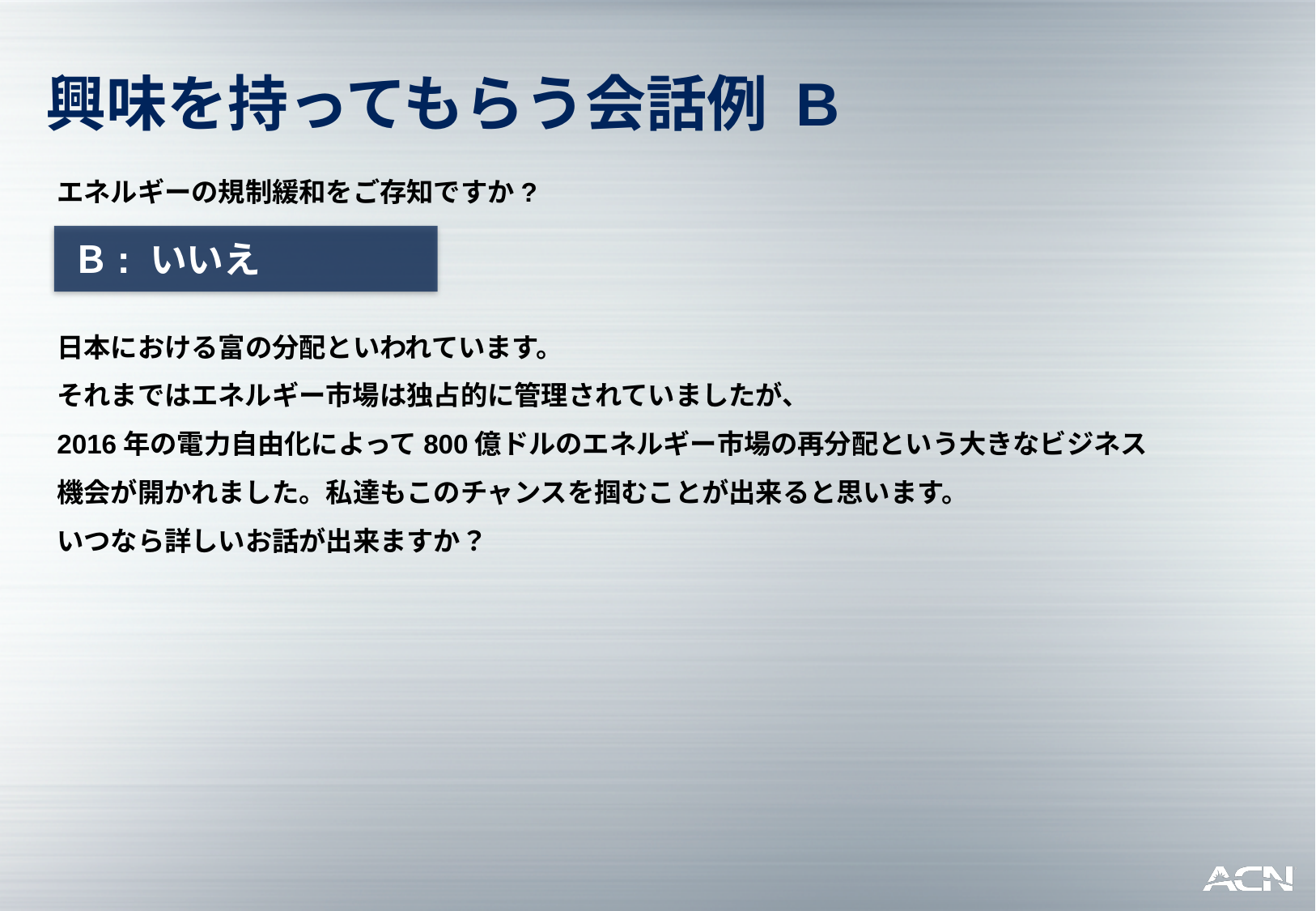

興味を持ってもらう会話例 B
エネルギーの規制緩和をご存知ですか?

日本における富の分配といわれています。
それまではエネルギー市場は独占的に管理されていましたが、
2016年の電力自由化によって800億ドルのエネルギー市場の再分配という大きなビジネス機会が開かれました。私達もこのチャンスを掴むことが出来ると思います。
いつなら詳しいお話が出来ますか？

Ｂ: いいえ